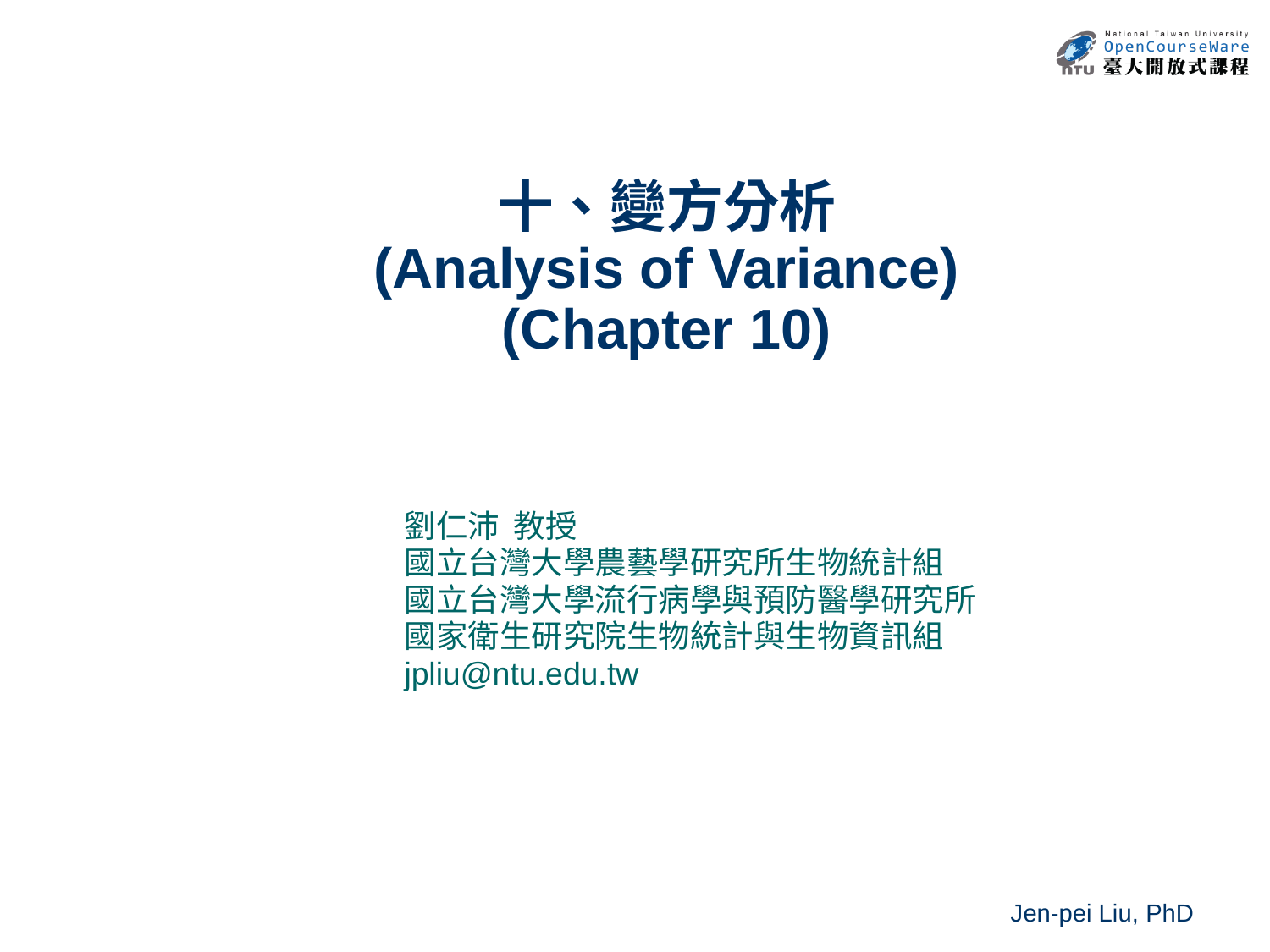

# 十、變方分析 (Analysis of Variance) (Chapter 10)
劉仁沛  教授
國立台灣大學農藝學研究所生物統計組
國立台灣大學流行病學與預防醫學研究所
國家衛生研究院生物統計與生物資訊組
jpliu@ntu.edu.tw
1
2013/12/11
Jen-pei Liu, PhD